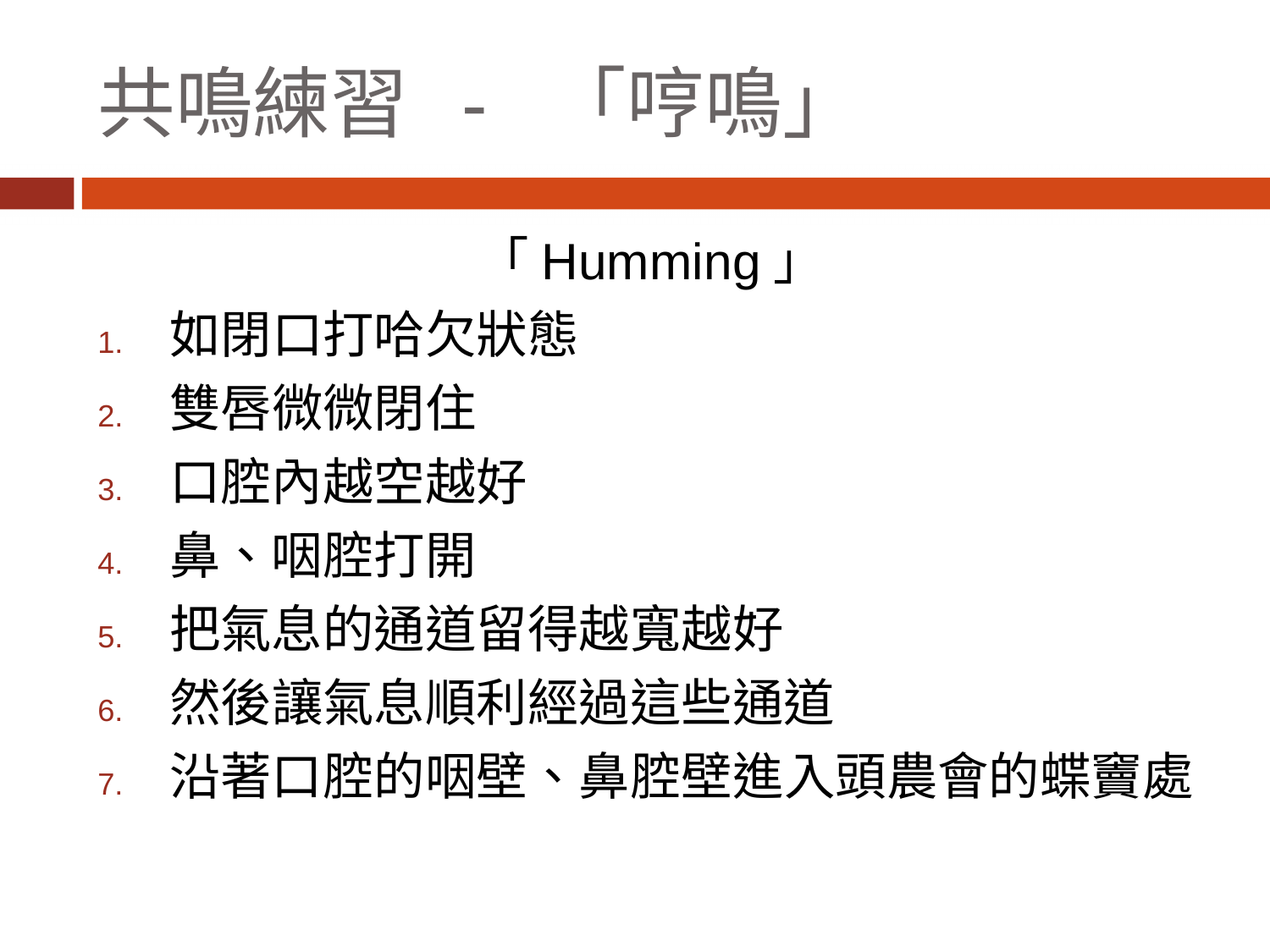

# 共鳴練習  -  「哼鳴」
「Humming」
如閉口打哈欠狀態
雙唇微微閉住
口腔內越空越好
鼻、咽腔打開
把氣息的通道留得越寬越好
然後讓氣息順利經過這些通道
沿著口腔的咽壁、鼻腔壁進入頭農會的蝶竇處